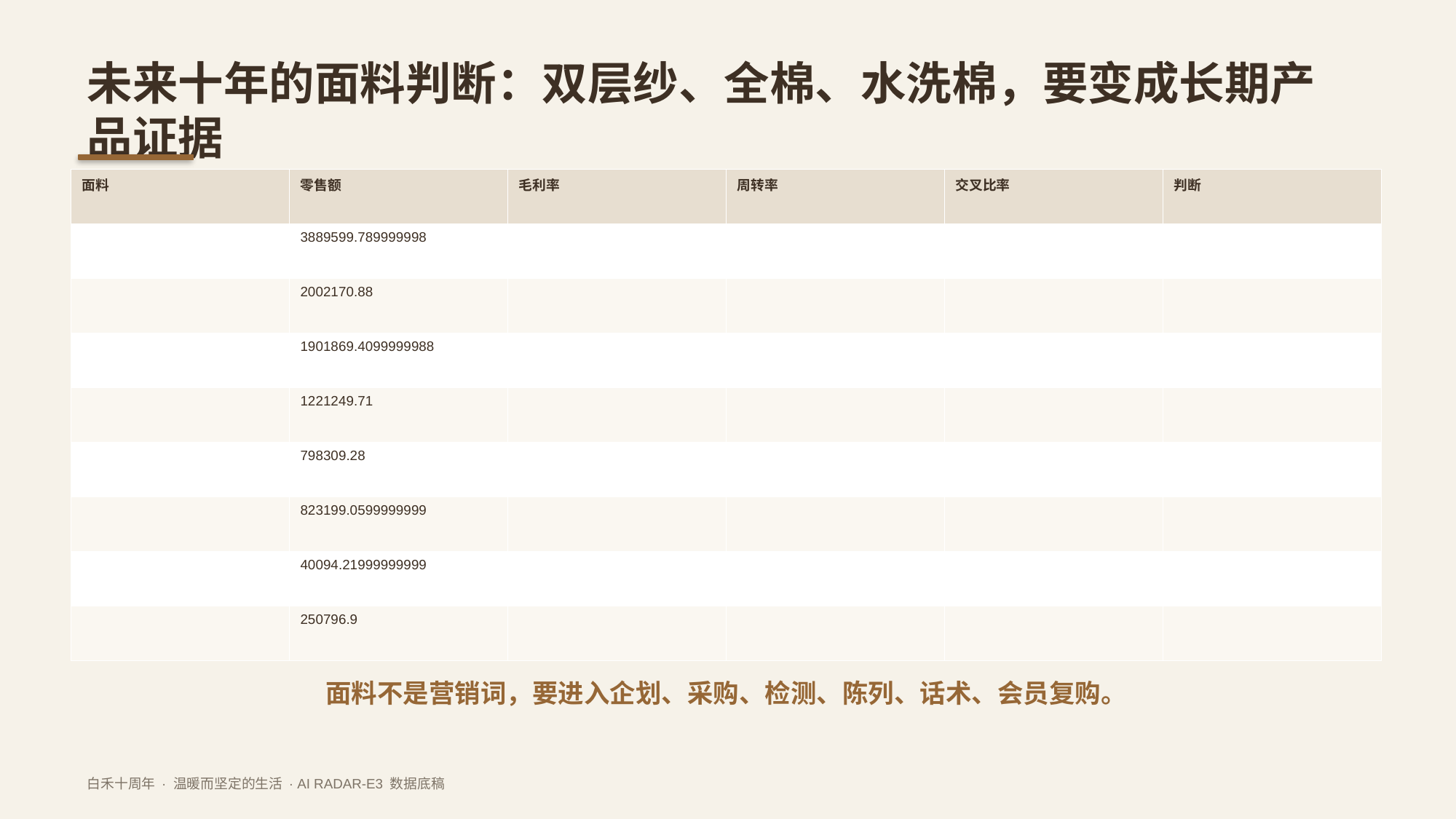

未来十年的面料判断：双层纱、全棉、水洗棉，要变成长期产品证据

| 面料 | 零售额 | 毛利率 | 周转率 | 交叉比率 | 判断 |
| --- | --- | --- | --- | --- | --- |
|  | 3889599.789999998 |  |  |  |  |
|  | 2002170.88 |  |  |  |  |
|  | 1901869.4099999988 |  |  |  |  |
|  | 1221249.71 |  |  |  |  |
|  | 798309.28 |  |  |  |  |
|  | 823199.0599999999 |  |  |  |  |
|  | 40094.21999999999 |  |  |  |  |
|  | 250796.9 |  |  |  |  |
面料不是营销词，要进入企划、采购、检测、陈列、话术、会员复购。
白禾十周年 · 温暖而坚定的生活 · AI RADAR-E3 数据底稿